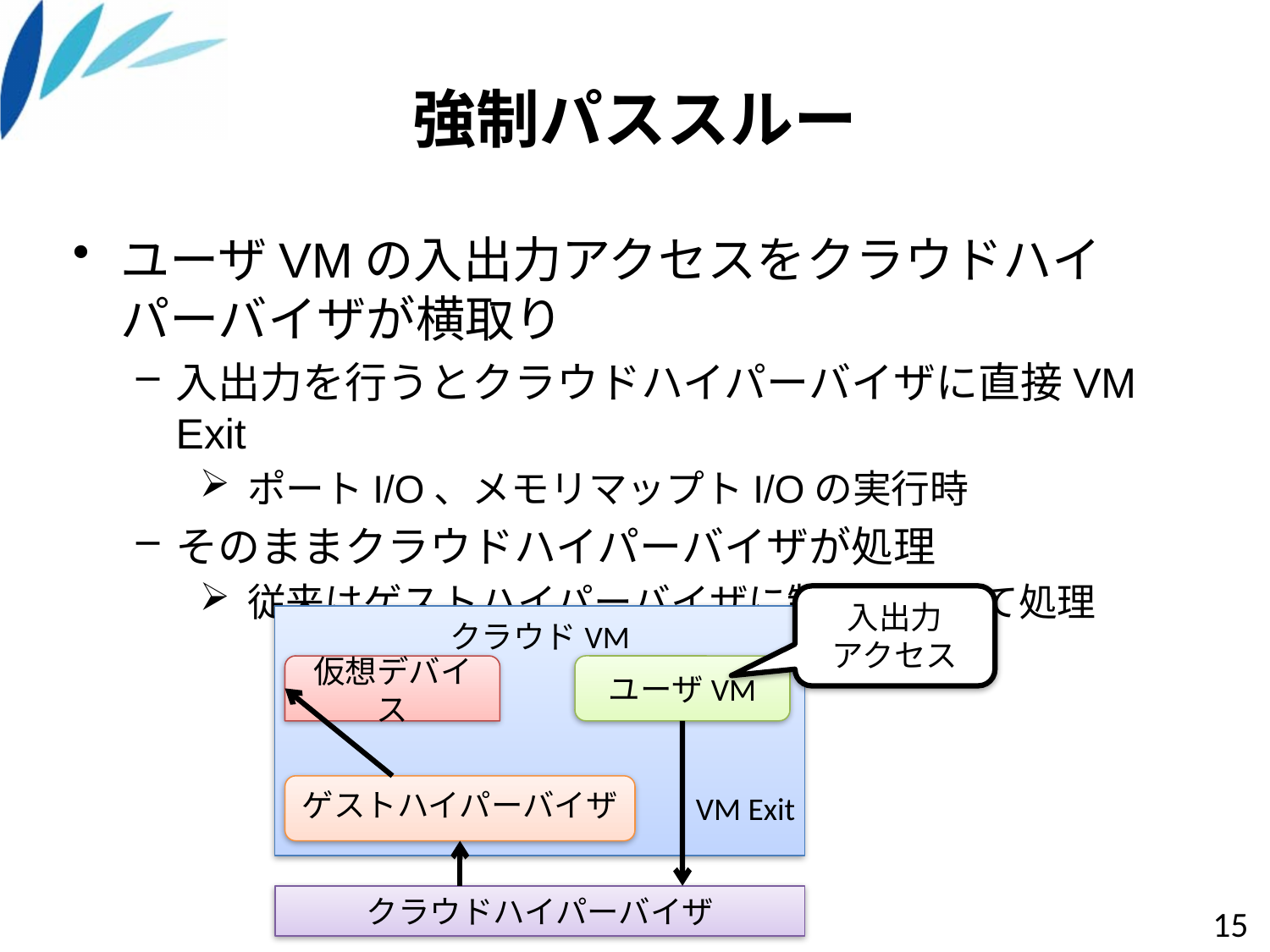

# 強制パススルー
ユーザVMの入出力アクセスをクラウドハイパーバイザが横取り
入出力を行うとクラウドハイパーバイザに直接VM Exit
ポートI/O、メモリマップトI/Oの実行時
そのままクラウドハイパーバイザが処理
従来はゲストハイパーバイザに制御を移して処理
入出力
アクセス
クラウドVM

仮想デバイス
ユーザVM
ゲストハイパーバイザ
クラウドハイパーバイザ
VM Exit
15